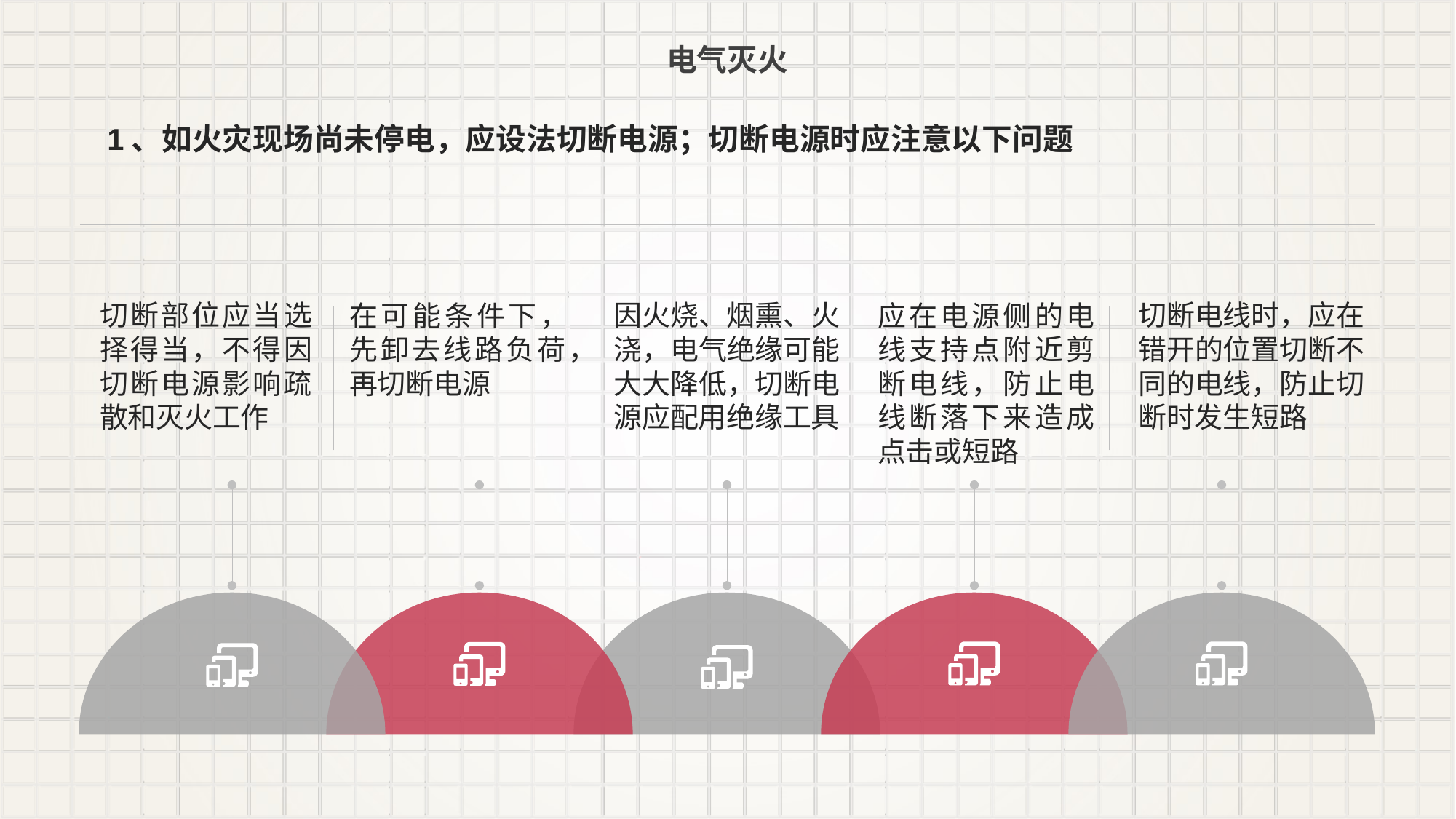

电气灭火
1、如火灾现场尚未停电，应设法切断电源；切断电源时应注意以下问题
切断部位应当选择得当，不得因切断电源影响疏散和灭火工作
在可能条件下，先卸去线路负荷，再切断电源
因火烧、烟熏、火浇，电气绝缘可能大大降低，切断电源应配用绝缘工具
应在电源侧的电线支持点附近剪断电线，防止电线断落下来造成点击或短路
切断电线时，应在错开的位置切断不同的电线，防止切断时发生短路